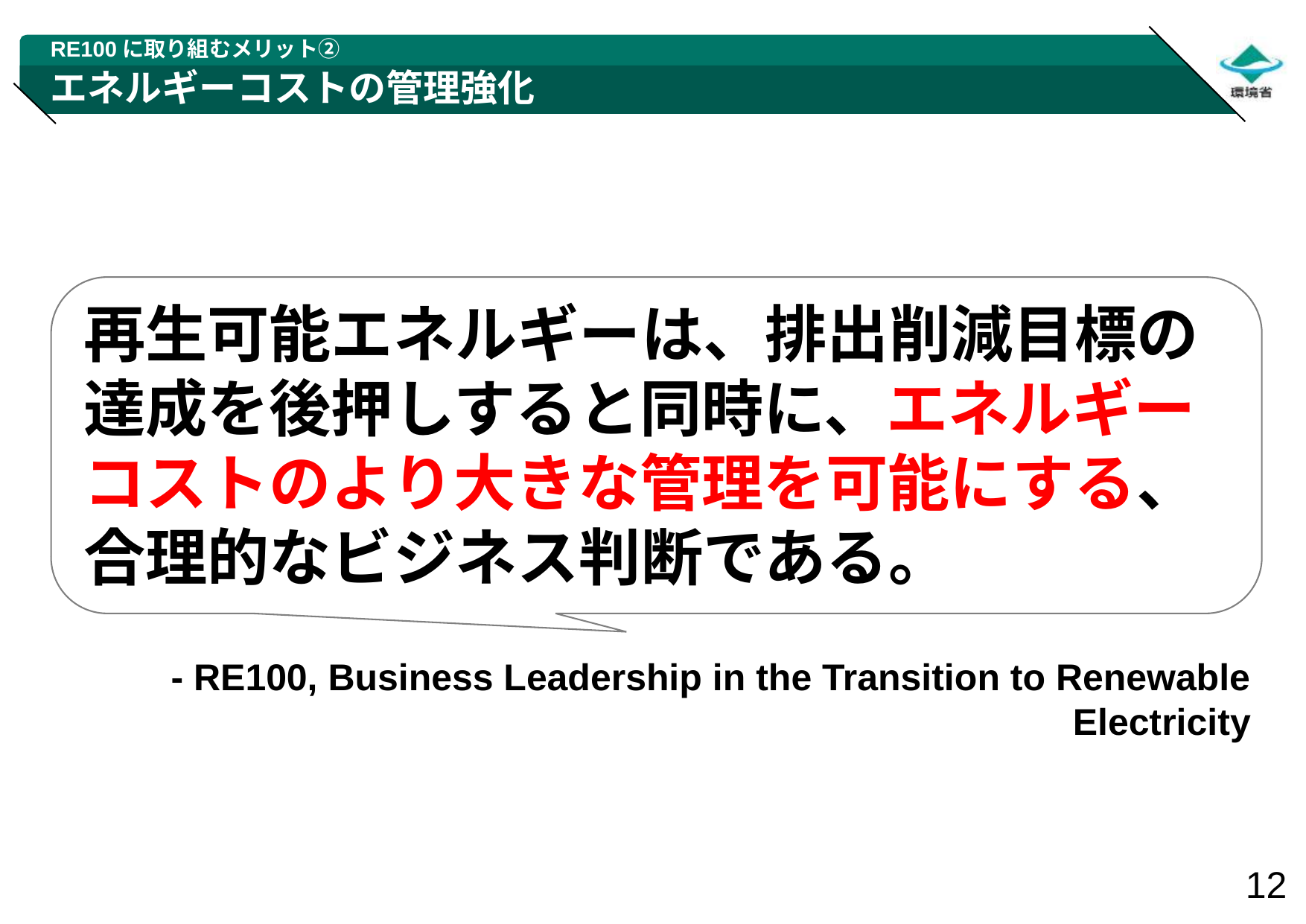

RE100に取り組むメリット②
# エネルギーコストの管理強化

再生可能エネルギーは、排出削減目標の達成を後押しすると同時に、エネルギーコストのより大きな管理を可能にする、合理的なビジネス判断である。
　- RE100, Business Leadership in the Transition to Renewable Electricity